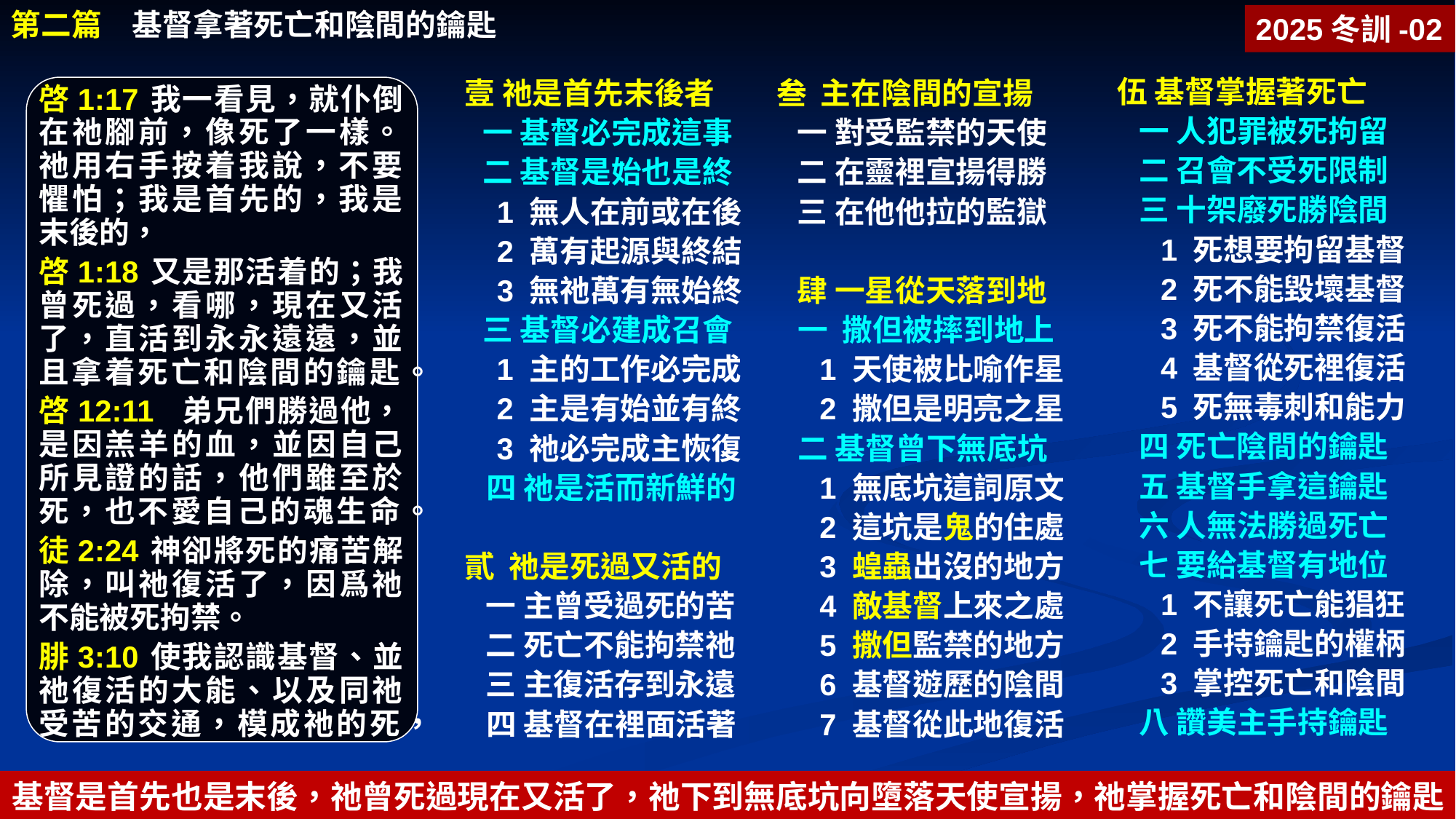

第二篇　基督拿著死亡和陰間的鑰匙
2025冬訓-02
伍 基督掌握著死亡
一 人犯罪被死拘留
二 召會不受死限制
三 十架廢死勝陰間
1 死想要拘留基督
2 死不能毀壞基督
3 死不能拘禁復活
4 基督從死裡復活
5 死無毒刺和能力
四 死亡陰間的鑰匙
五 基督手拿這鑰匙
六 人無法勝過死亡
七 要給基督有地位
1 不讓死亡能猖狂
2 手持鑰匙的權柄
3 掌控死亡和陰間
八 讚美主手持鑰匙

壹 祂是首先末後者
一 基督必完成這事
二 基督是始也是終
1 無人在前或在後
2 萬有起源與終結
3 無祂萬有無始終
三 基督必建成召會
1 主的工作必完成
2 主是有始並有終
3 祂必完成主恢復
四 祂是活而新鮮的

貳  祂是死過又活的
一 主曾受過死的苦
二 死亡不能拘禁祂
三 主復活存到永遠
四 基督在裡面活著
叁  主在陰間的宣揚
一 對受監禁的天使
二 在靈裡宣揚得勝
三 在他他拉的監獄

肆 一星從天落到地
一  撒但被摔到地上
1 天使被比喻作星
2 撒但是明亮之星
二 基督曾下無底坑
1 無底坑這詞原文
2 這坑是鬼的住處
3 蝗蟲出沒的地方
4 敵基督上來之處
5 撒但監禁的地方
6 基督遊歷的陰間
7 基督從此地復活

啓1:17	我一看見，就仆倒在祂腳前，像死了一樣。祂用右手按着我說，不要懼怕；我是首先的，我是末後的，
啓1:18	又是那活着的；我曾死過，看哪，現在又活了，直活到永永遠遠，並且拿着死亡和陰間的鑰匙。
啓12:11  弟兄們勝過他，是因羔羊的血，並因自己所見證的話，他們雖至於死，也不愛自己的魂生命。
徒2:24	神卻將死的痛苦解除，叫祂復活了，因爲祂不能被死拘禁。
腓3:10	使我認識基督、並祂復活的大能、以及同祂受苦的交通，模成祂的死，

基督是首先也是末後，祂曾死過現在又活了，祂下到無底坑向墮落天使宣揚，祂掌握死亡和陰間的鑰匙。